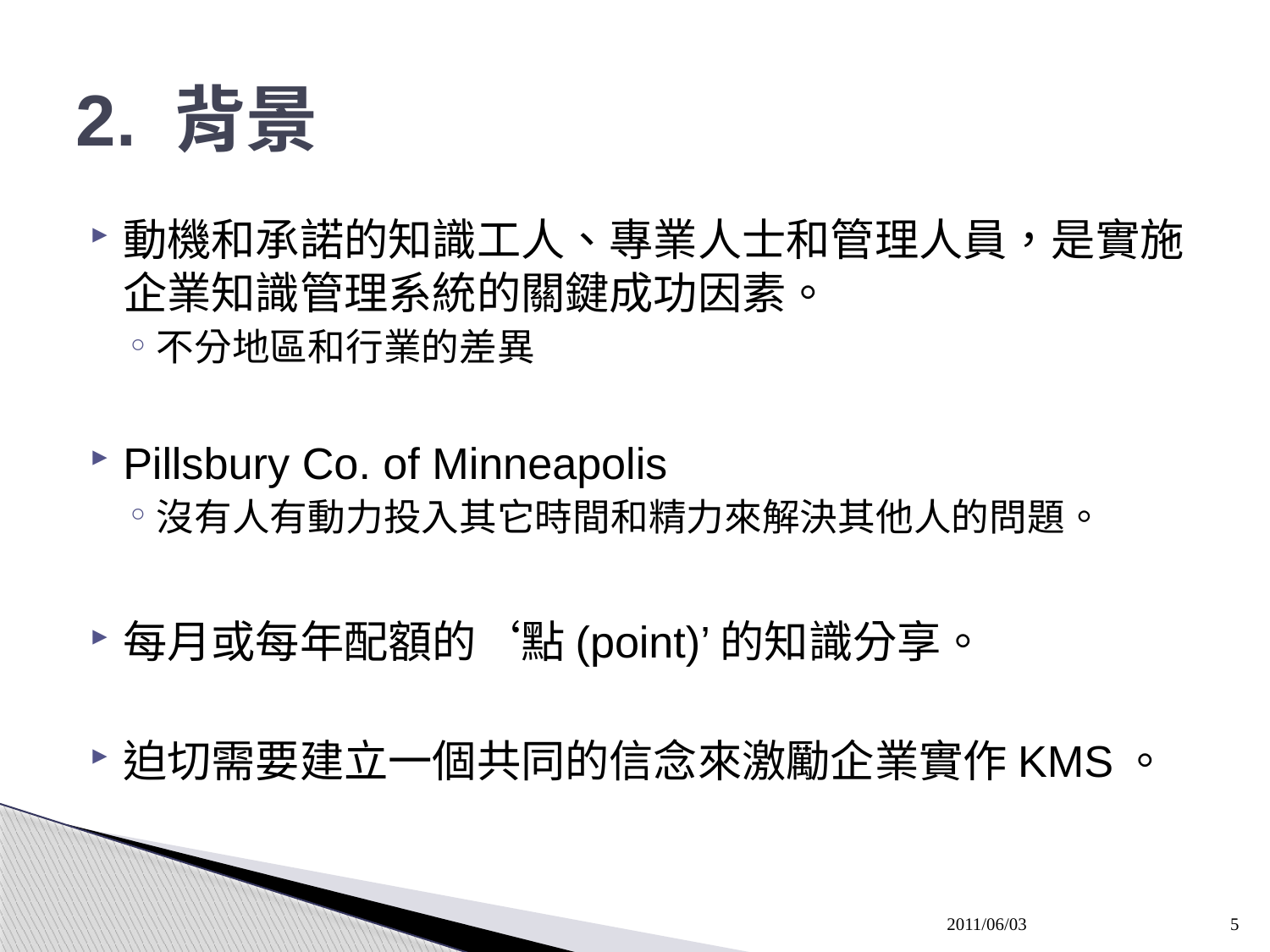

# 2. 背景
動機和承諾的知識工人、專業人士和管理人員，是實施企業知識管理系統的關鍵成功因素。
不分地區和行業的差異

Pillsbury Co. of Minneapolis
沒有人有動力投入其它時間和精力來解決其他人的問題。

每月或每年配額的‘點(point)’的知識分享。

迫切需要建立一個共同的信念來激勵企業實作KMS。
2011/06/03
5